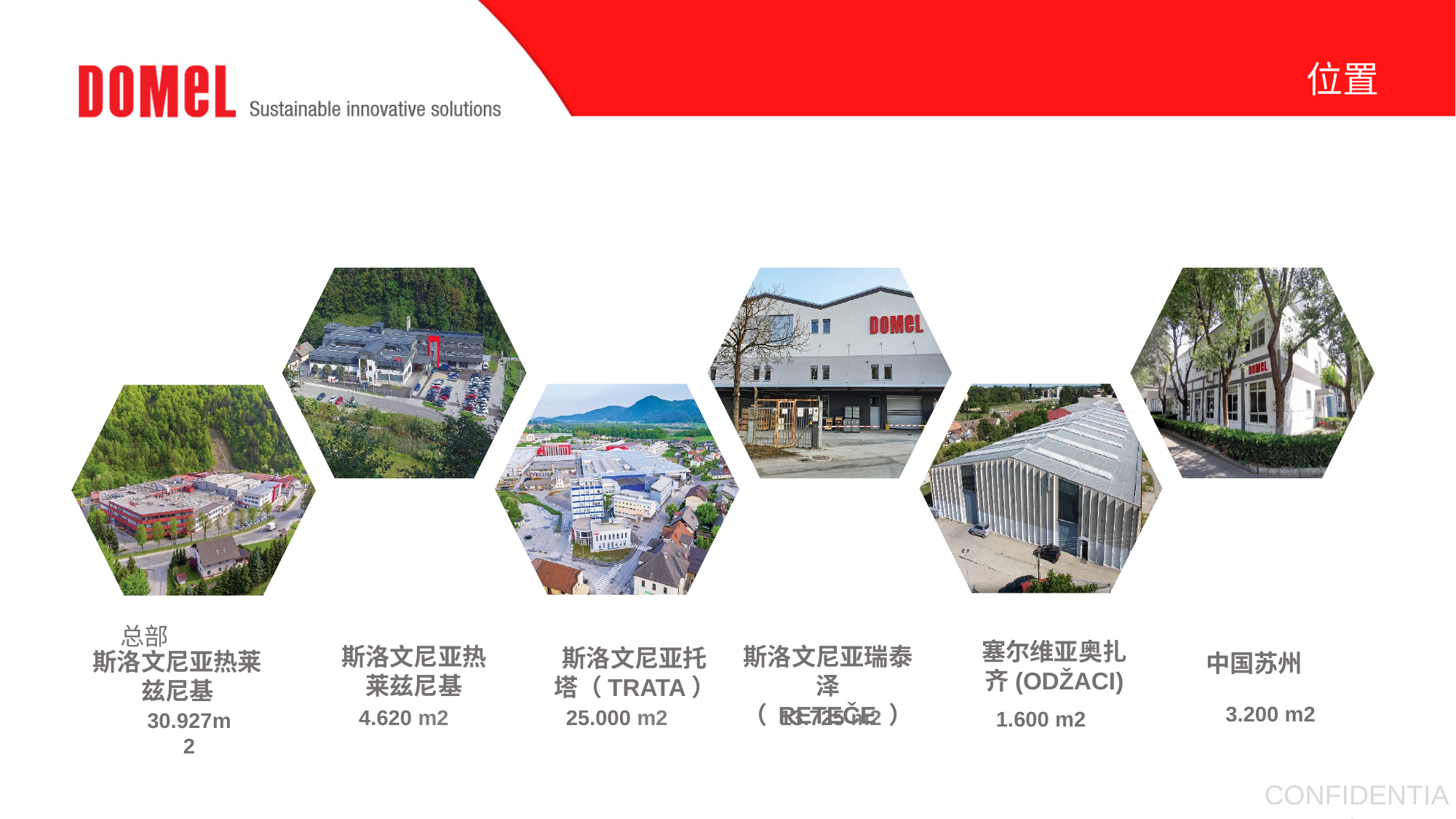

位置

总部

塞尔维亚奥扎齐(ODŽACI)
斯洛文尼亚热莱兹尼基

斯洛文尼亚瑞泰泽（ RETEČE ）
斯洛文尼亚托塔（TRATA）
斯洛文尼亚热莱
兹尼基
中国苏州
3.200 m2
25.000 m2

4.620 m2

13.725 m2

1.600 m2
30.927m2
CONFIDENTIAL